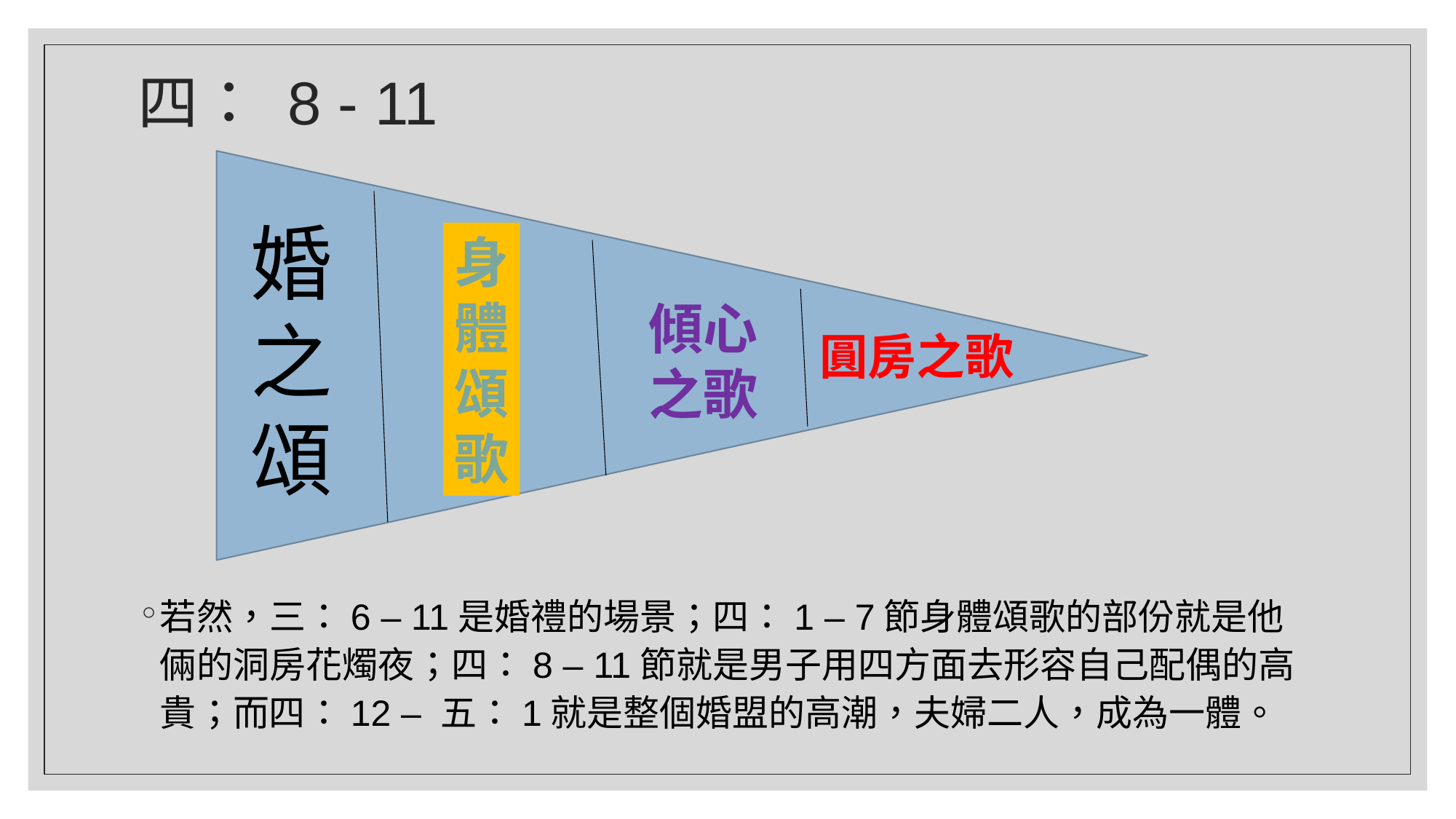

# 四： 8 - 11
婚
之
頌

若然，三：6 – 11是婚禮的場景；四：1 – 7節身體頌歌的部份就是他倆的洞房花燭夜；四：8 – 11節就是男子用四方面去形容自己配偶的高貴；而四：12 – 五：1就是整個婚盟的高潮，夫婦二人，成為一體。
身
體
頌
歌
傾心
之歌
圓房之歌